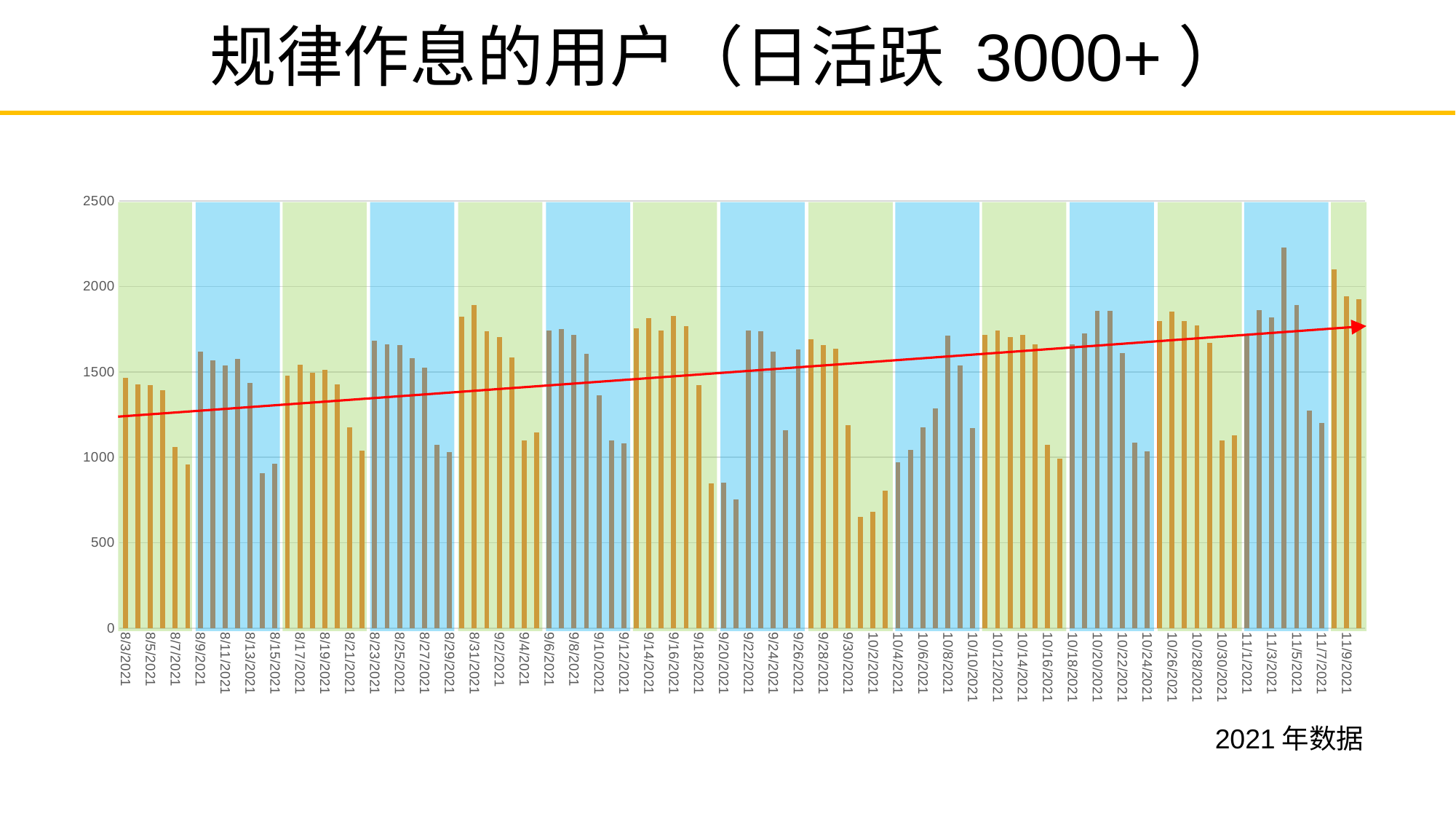

规律作息的用户（日活跃 3000+）

### Chart

| Category |  |
|---|---|
| 44411 | 1465.0 |
| 44412 | 1428.0 |
| 44413 | 1422.0 |
| 44414 | 1395.0 |
| 44415 | 1059.0 |
| 44416 | 960.0 |
| 44417 | 1619.0 |
| 44418 | 1566.0 |
| 44419 | 1538.0 |
| 44420 | 1577.0 |
| 44421 | 1435.0 |
| 44422 | 905.0 |
| 44423 | 963.0 |
| 44424 | 1477.0 |
| 44425 | 1543.0 |
| 44426 | 1497.0 |
| 44427 | 1513.0 |
| 44428 | 1425.0 |
| 44429 | 1177.0 |
| 44430 | 1041.0 |
| 44431 | 1683.0 |
| 44432 | 1661.0 |
| 44433 | 1657.0 |
| 44434 | 1580.0 |
| 44435 | 1525.0 |
| 44436 | 1074.0 |
| 44437 | 1031.0 |
| 44438 | 1824.0 |
| 44439 | 1892.0 |
| 44440 | 1740.0 |
| 44441 | 1705.0 |
| 44442 | 1583.0 |
| 44443 | 1098.0 |
| 44444 | 1145.0 |
| 44445 | 1744.0 |
| 44446 | 1750.0 |
| 44447 | 1716.0 |
| 44448 | 1606.0 |
| 44449 | 1363.0 |
| 44450 | 1099.0 |
| 44451 | 1083.0 |
| 44452 | 1756.0 |
| 44453 | 1814.0 |
| 44454 | 1744.0 |
| 44455 | 1826.0 |
| 44456 | 1767.0 |
| 44457 | 1424.0 |
| 44458 | 846.0 |
| 44459 | 852.0 |
| 44460 | 754.0 |
| 44461 | 1741.0 |
| 44462 | 1738.0 |
| 44463 | 1617.0 |
| 44464 | 1160.0 |
| 44465 | 1632.0 |
| 44466 | 1691.0 |
| 44467 | 1656.0 |
| 44468 | 1636.0 |
| 44469 | 1188.0 |
| 44470 | 650.0 |
| 44471 | 682.0 |
| 44472 | 806.0 |
| 44473 | 971.0 |
| 44474 | 1044.0 |
| 44475 | 1174.0 |
| 44476 | 1285.0 |
| 44477 | 1714.0 |
| 44478 | 1537.0 |
| 44479 | 1173.0 |
| 44480 | 1715.0 |
| 44481 | 1741.0 |
| 44482 | 1702.0 |
| 44483 | 1717.0 |
| 44484 | 1660.0 |
| 44485 | 1073.0 |
| 44486 | 993.0 |
| 44487 | 1661.0 |
| 44488 | 1724.0 |
| 44489 | 1859.0 |
| 44490 | 1857.0 |
| 44491 | 1612.0 |
| 44492 | 1088.0 |
| 44493 | 1033.0 |
| 44494 | 1798.0 |
| 44495 | 1854.0 |
| 44496 | 1797.0 |
| 44497 | 1770.0 |
| 44498 | 1668.0 |
| 44499 | 1101.0 |
| 44500 | 1131.0 |
| 44501 | 1712.0 |
| 44502 | 1860.0 |
| 44503 | 1818.0 |
| 44504 | 2226.0 |
| 44505 | 1891.0 |
| 44506 | 1272.0 |
| 44507 | 1202.0 |
| 44508 | 2101.0 |
| 44509 | 1941.0 |
| 44510 | 1924.0 |

2021年数据